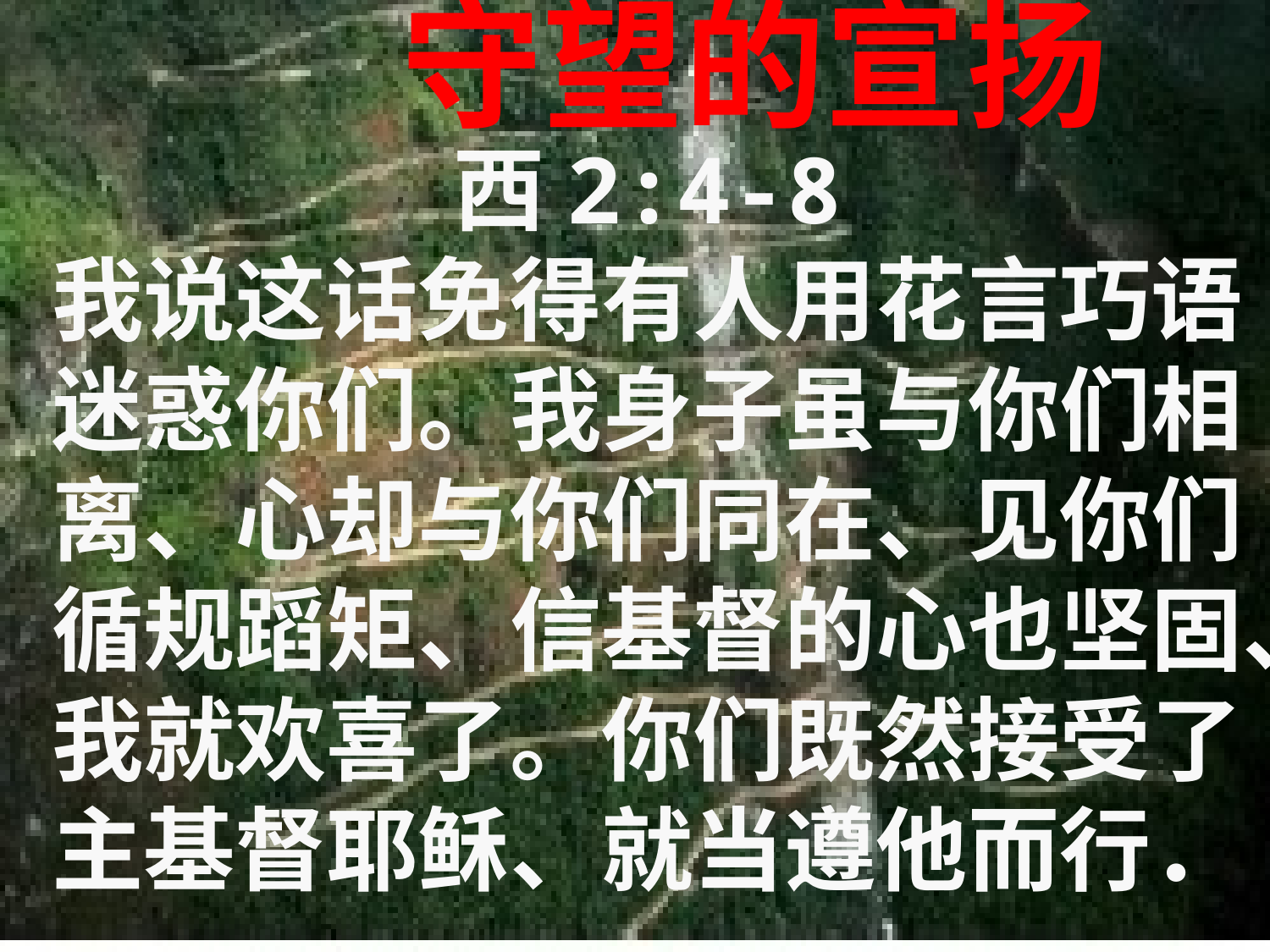

守望的宣扬
西2:4-8
我说这话免得有人用花言巧语迷惑你们。我身子虽与你们相离、心却与你们同在、见你们循规蹈矩、信基督的心也坚固、我就欢喜了。你们既然接受了主基督耶稣、就当遵他而行．